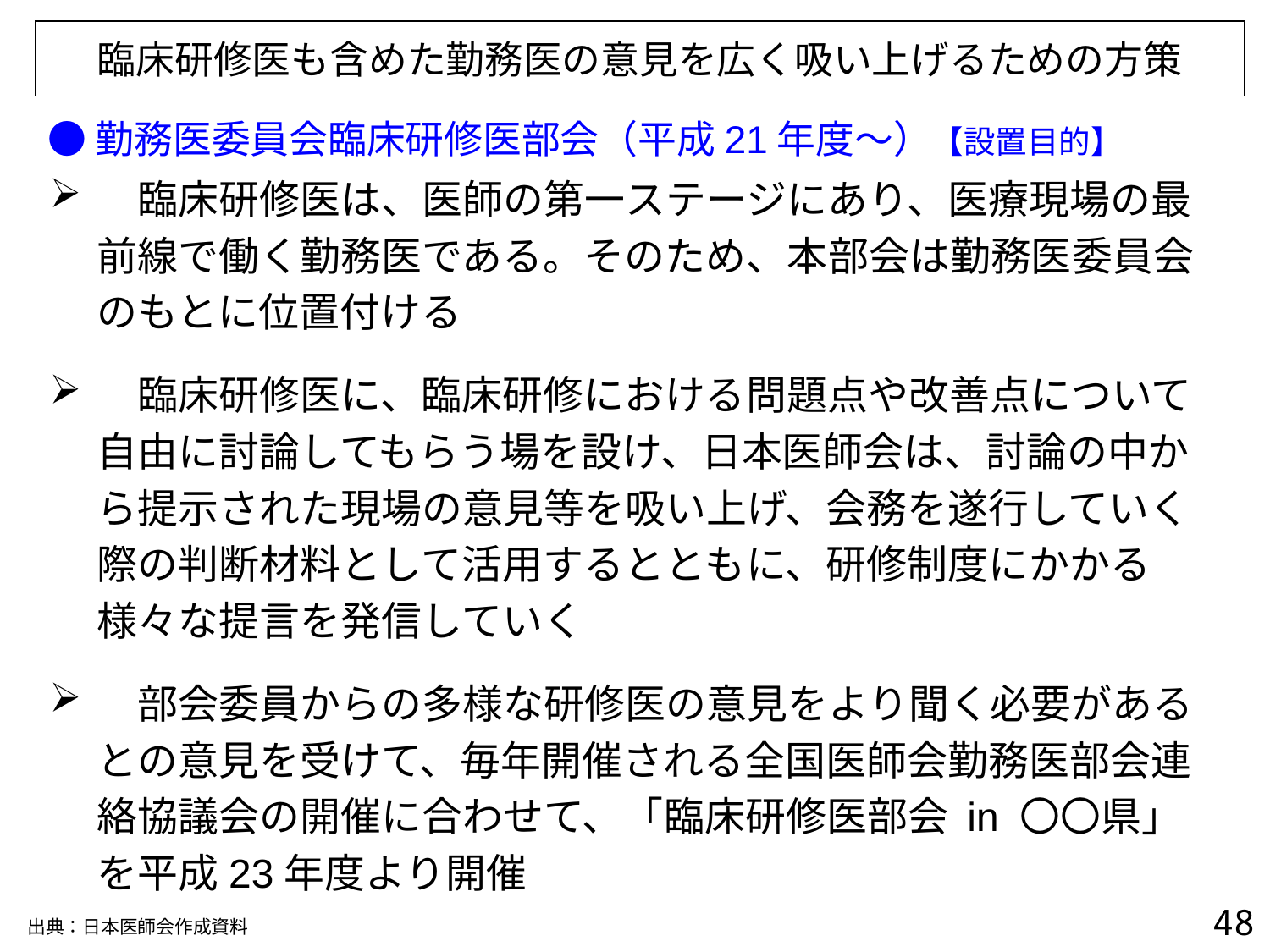

臨床研修医も含めた勤務医の意見を広く吸い上げるための方策
●勤務医委員会臨床研修医部会（平成21年度～）【設置目的】
　臨床研修医は、医師の第一ステージにあり、医療現場の最前線で働く勤務医である。そのため、本部会は勤務医委員会のもとに位置付ける
　臨床研修医に、臨床研修における問題点や改善点について自由に討論してもらう場を設け、日本医師会は、討論の中から提示された現場の意見等を吸い上げ、会務を遂行していく際の判断材料として活用するとともに、研修制度にかかる様々な提言を発信していく
　部会委員からの多様な研修医の意見をより聞く必要があるとの意見を受けて、毎年開催される全国医師会勤務医部会連絡協議会の開催に合わせて、「臨床研修医部会 in 〇〇県」を平成23年度より開催
48
出典：日本医師会作成資料